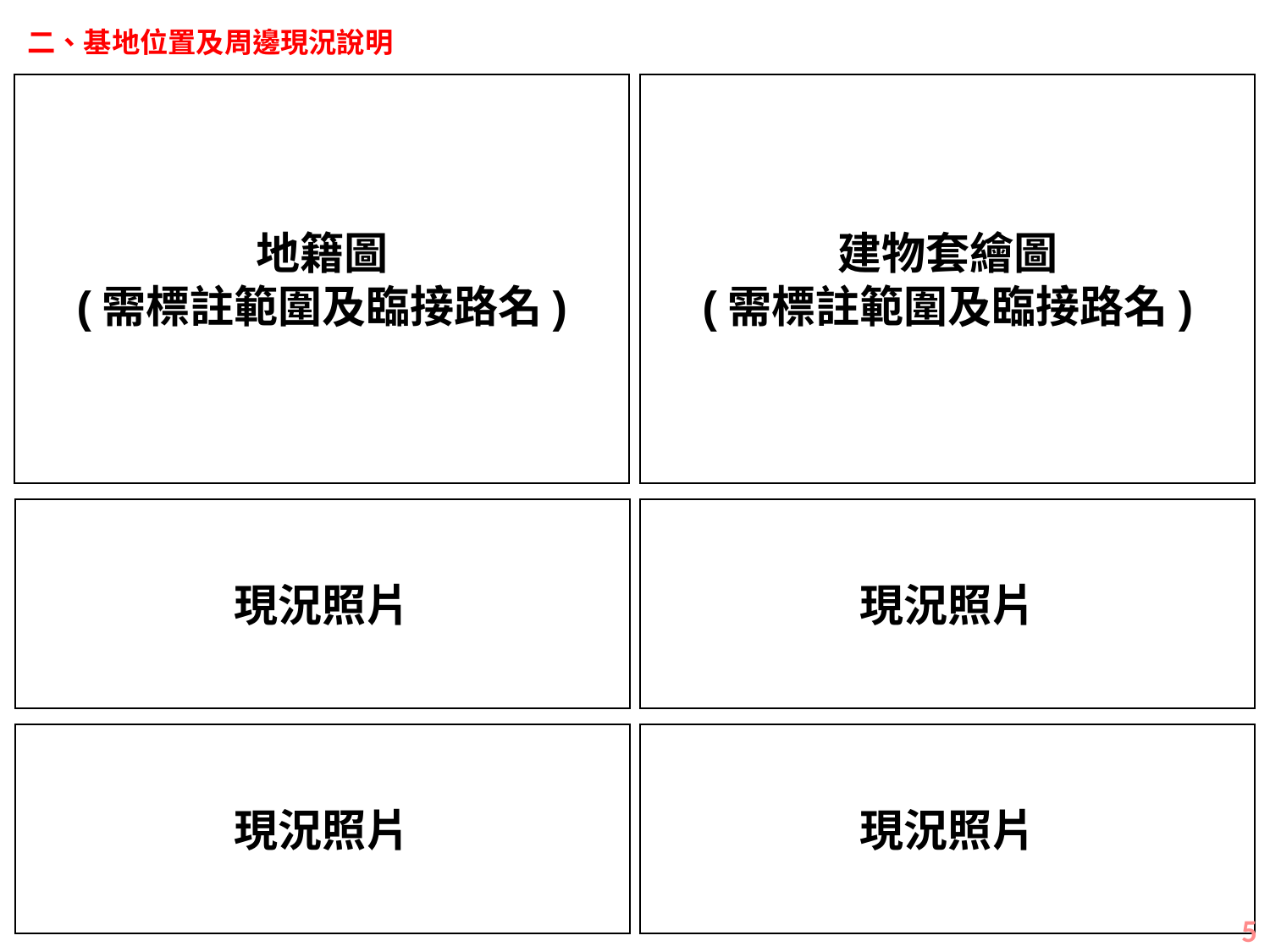

二、基地位置及周邊現況說明
地籍圖
(需標註範圍及臨接路名)
建物套繪圖
(需標註範圍及臨接路名)
12F,B3F
現況照片
現況照片
現況照片
現況照片
5